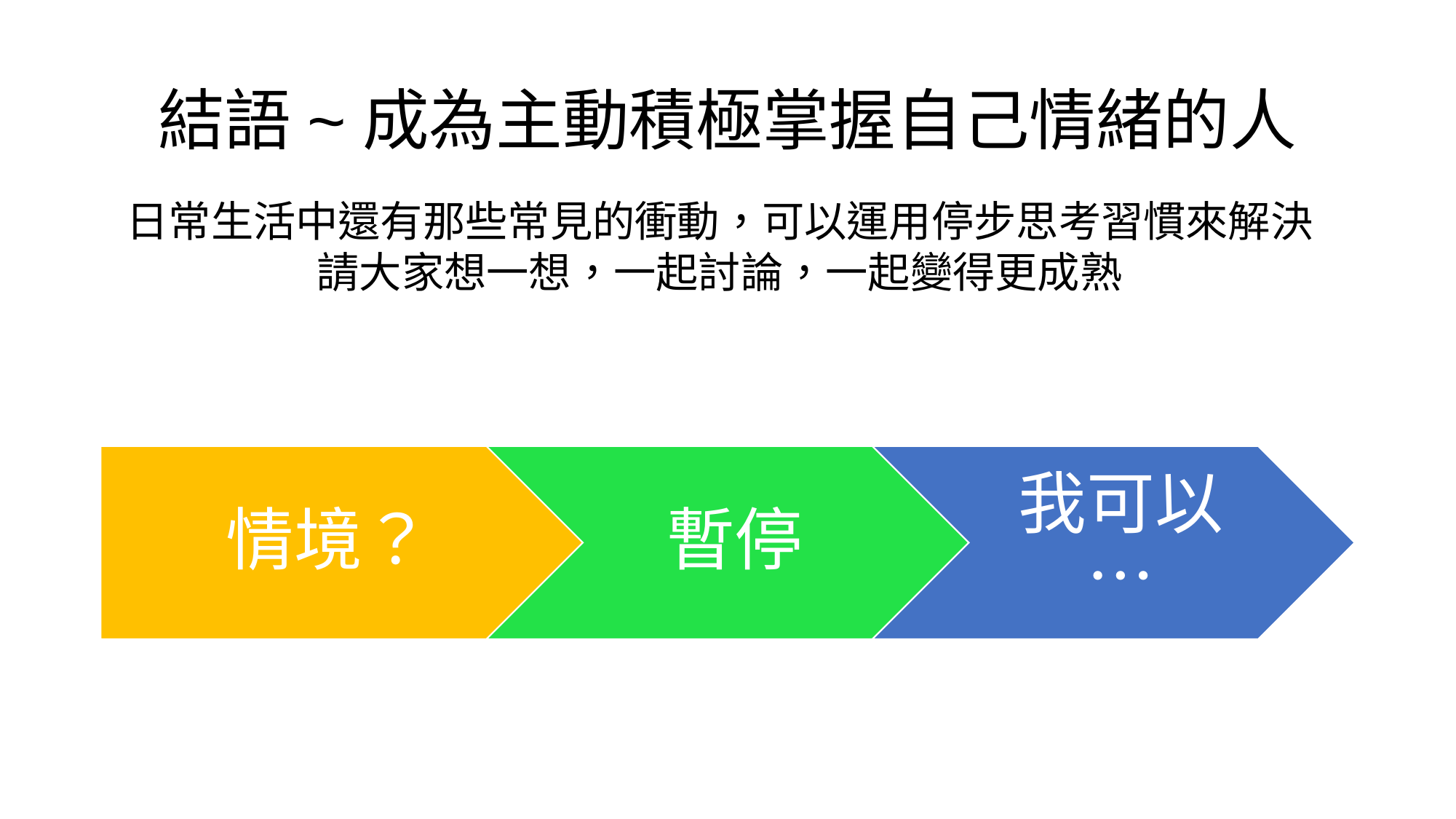

# 結語~成為主動積極掌握自己情緒的人
日常生活中還有那些常見的衝動，可以運用停步思考習慣來解決
請大家想一想，一起討論，一起變得更成熟
情境？
暫停
我可以…